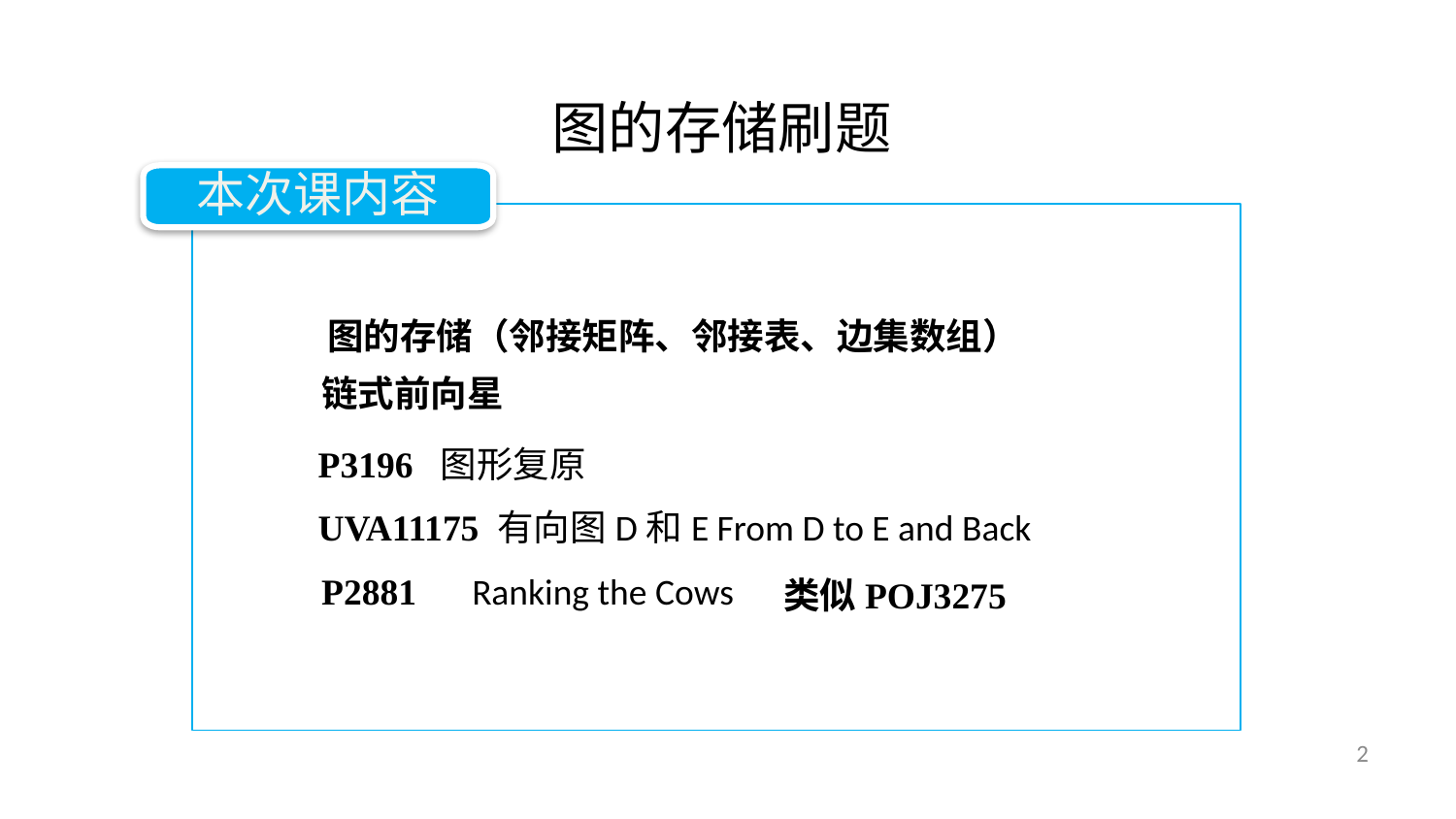

图的存储刷题
本次课内容

图的存储（邻接矩阵、邻接表、边集数组）
链式前向星
P3196  图形复原
UVA11175 有向图D和E From D to E and Back
P2881      Ranking the Cows
类似POJ3275
2